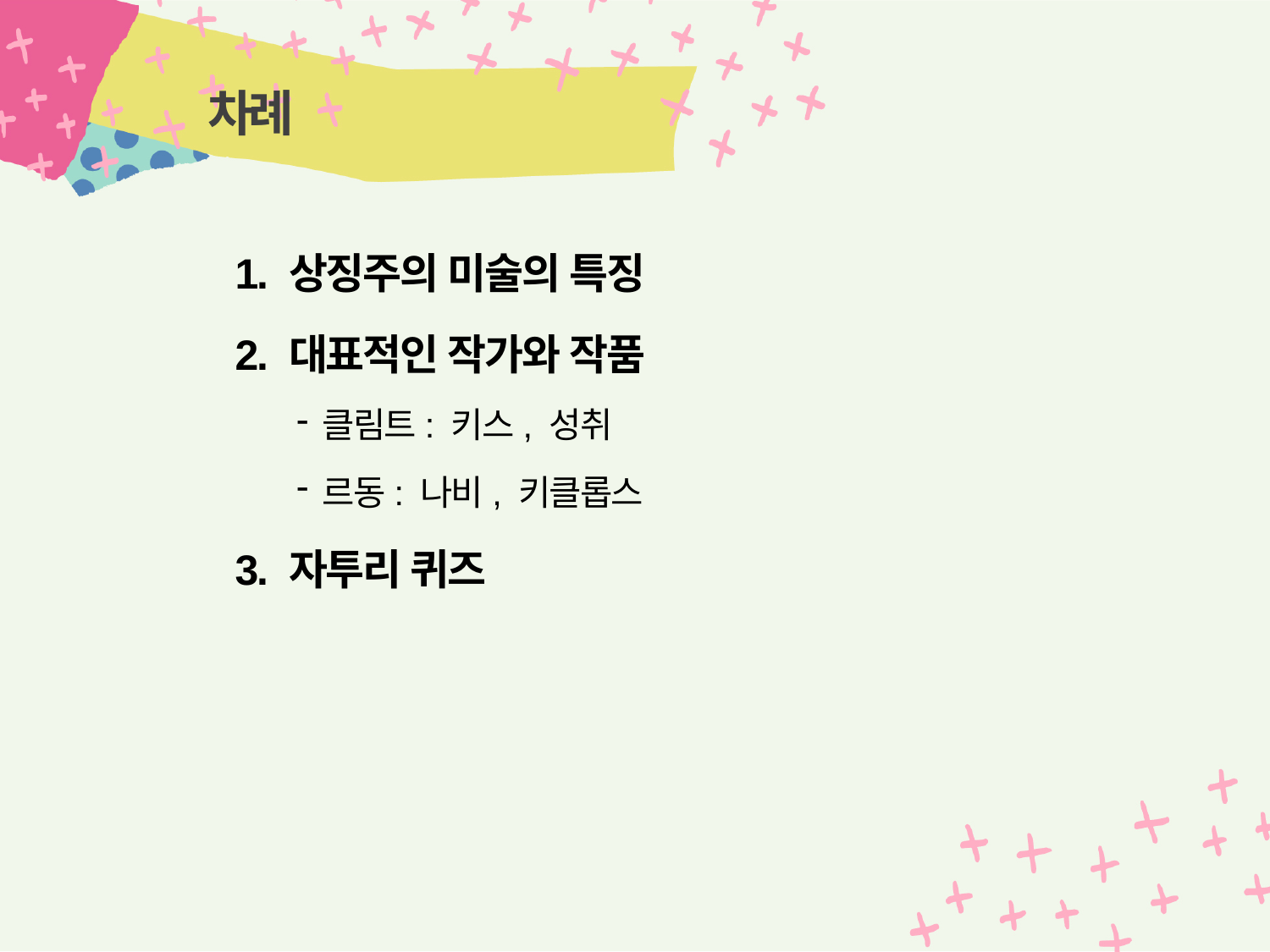

# 차례
1. 상징주의 미술의 특징
2. 대표적인 작가와 작품
클림트: 키스, 성취
르동: 나비, 키클롭스
3. 자투리 퀴즈